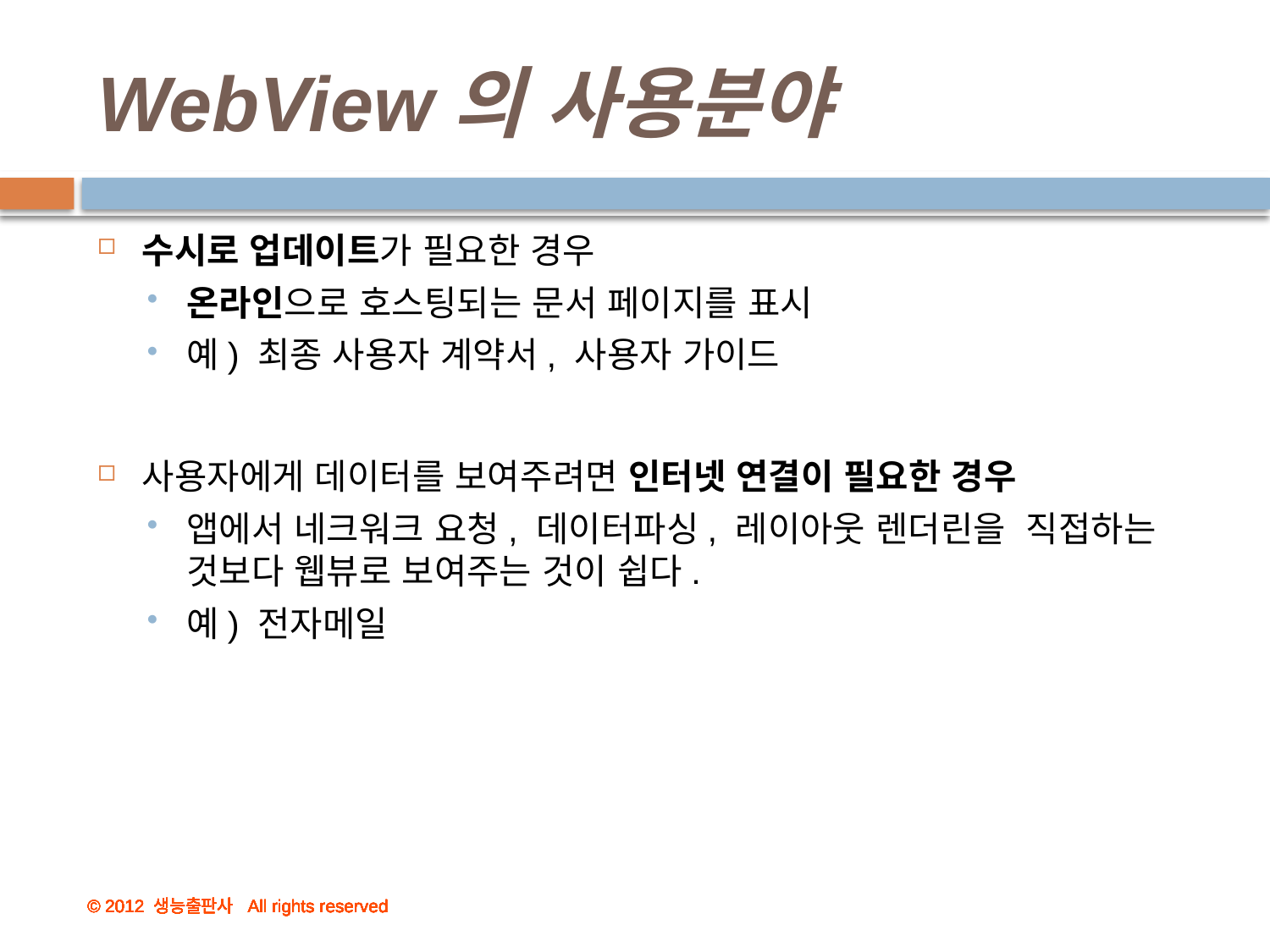

# WebView의 사용분야
수시로 업데이트가 필요한 경우
온라인으로 호스팅되는 문서 페이지를 표시
예) 최종 사용자 계약서, 사용자 가이드

사용자에게 데이터를 보여주려면 인터넷 연결이 필요한 경우
앱에서 네크워크 요청, 데이터파싱, 레이아웃 렌더린을  직접하는 것보다 웹뷰로 보여주는 것이 쉽다.
예) 전자메일